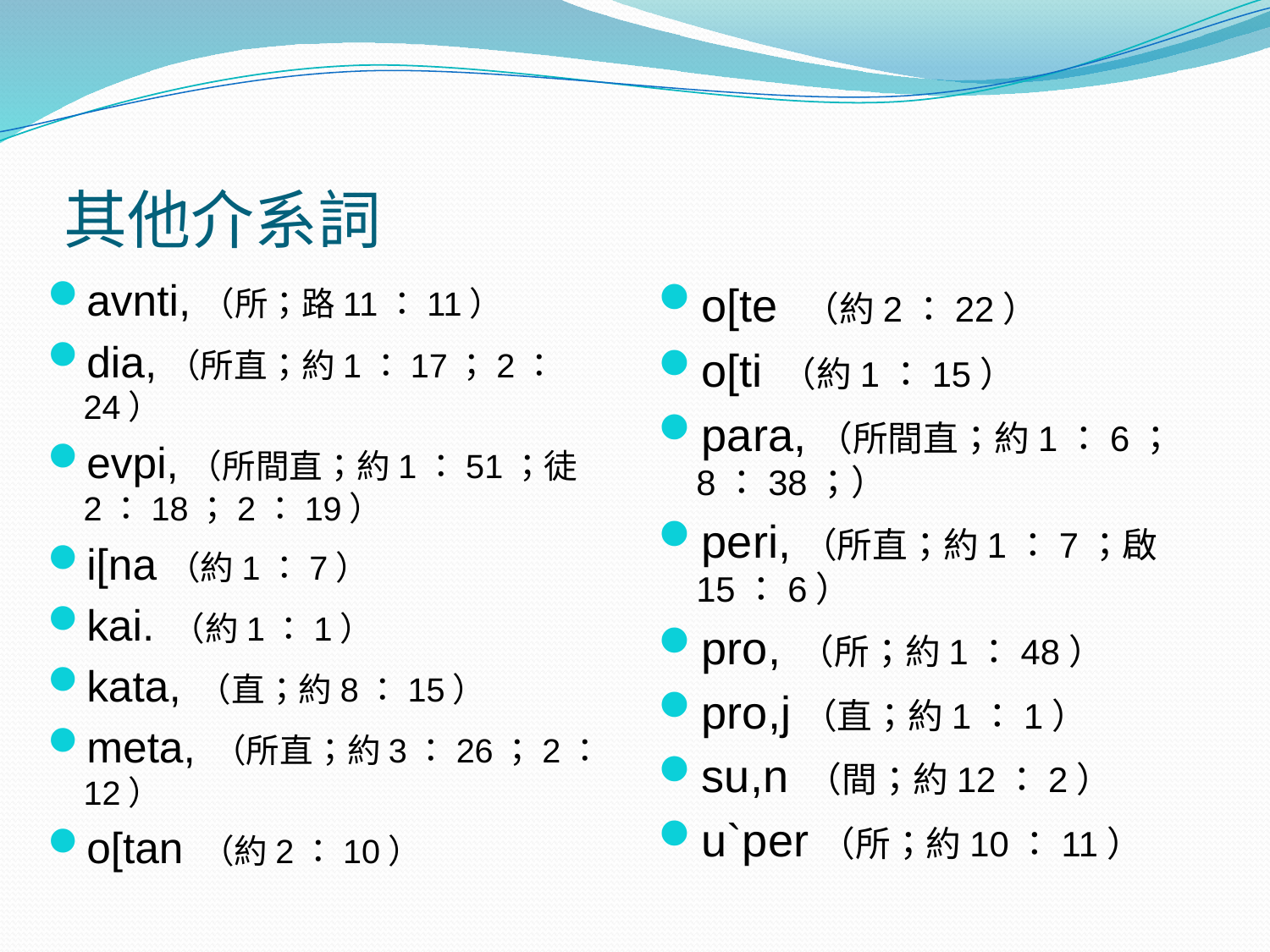

# 其他介系詞
avnti,（所；路11：11）
dia,（所直；約1：17；2：24）
evpi,（所間直；約1：51；徒2：18；2：19）
i[na（約1：7）
kai. （約1：1）
kata, （直；約8：15）
meta, （所直；約3：26；2：12）
o[tan （約2：10）
o[te （約2：22）
o[ti （約1：15）
para,（所間直；約1：6；8：38；）
peri,（所直；約1：7；啟15：6）
pro, （所；約1：48）
pro,j（直；約1：1）
su,n （間；約12：2）
u`per（所；約10：11）